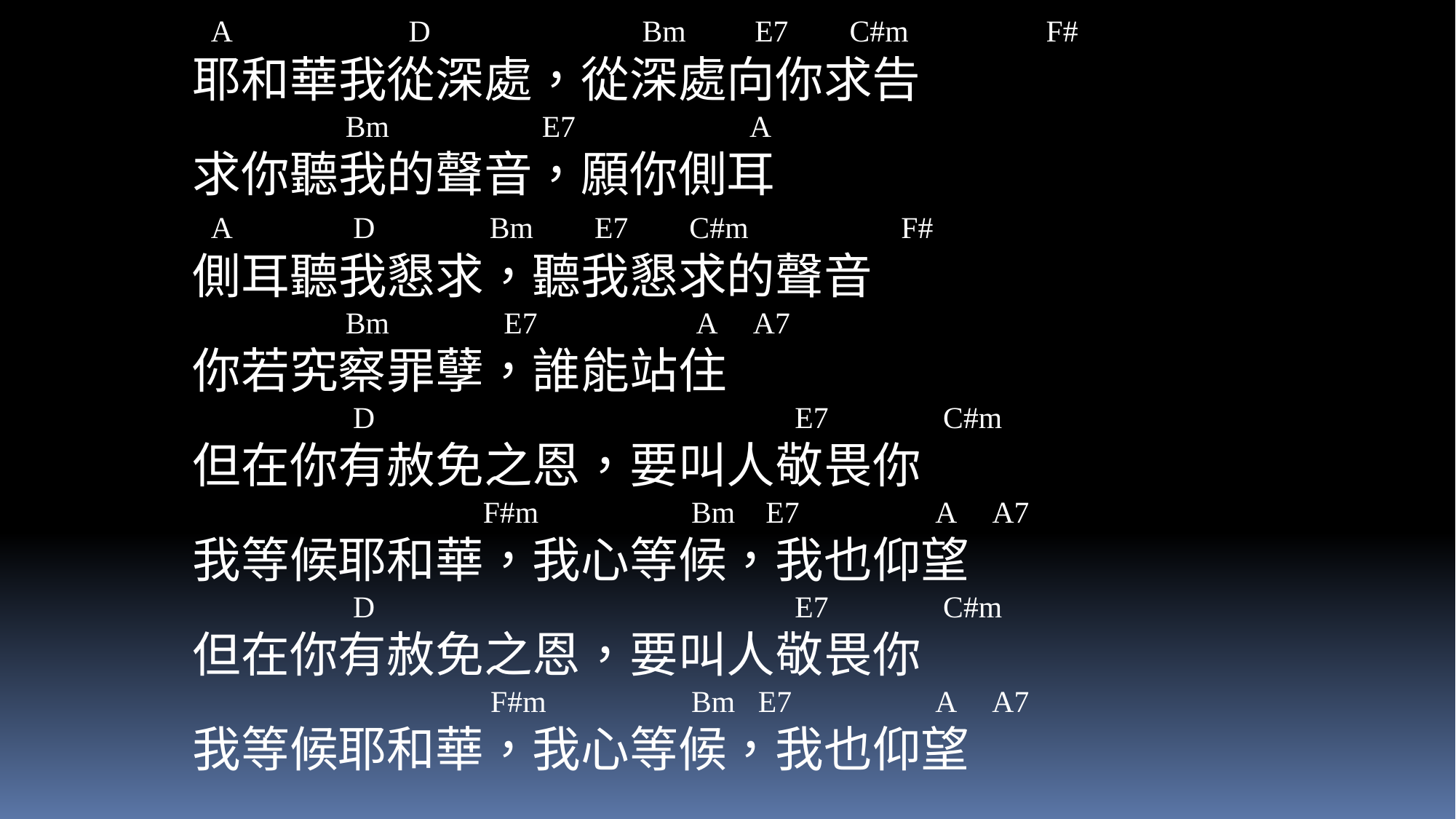

A	              D	                Bm         E7        C#m                  F#
耶和華我從深處，從深處向你求告
                    Bm                    E7                       A
求你聽我的聲音，願你側耳
  A                D               Bm        E7        C#m                    F#
側耳聽我懇求，聽我懇求的聲音
                    Bm               E7                     A     A7
你若究察罪孽，誰能站住
                     D                                                       E7               C#m
但在你有赦免之恩，要叫人敬畏你
                                      F#m                    Bm    E7                  A     A7
我等候耶和華，我心等候，我也仰望
                     D                                                       E7               C#m
但在你有赦免之恩，要叫人敬畏你
                                       F#m                   Bm   E7                   A     A7
我等候耶和華，我心等候，我也仰望